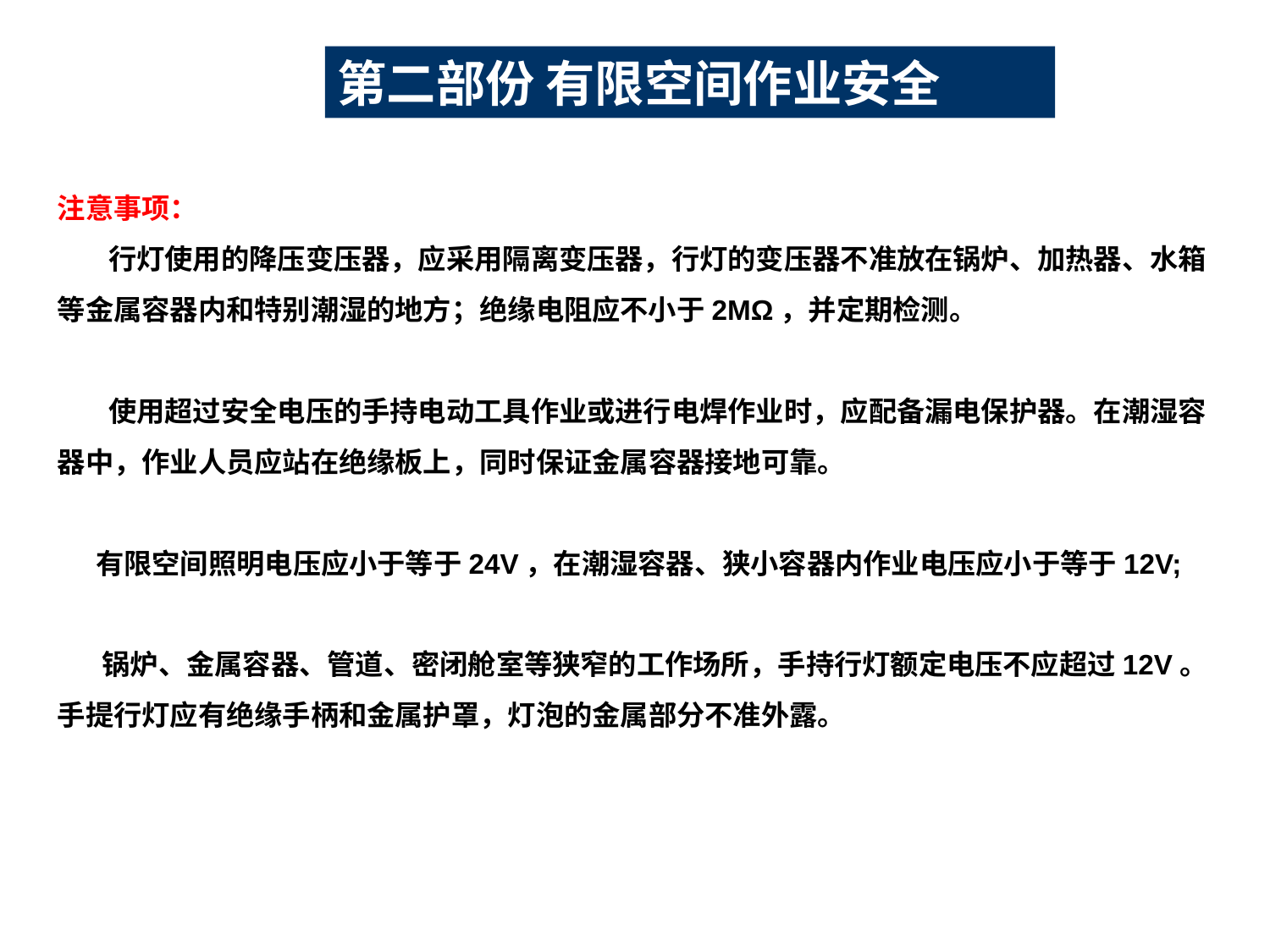

第二部份 有限空间作业安全
注意事项：
       行灯使用的降压变压器，应采用隔离变压器，行灯的变压器不准放在锅炉、加热器、水箱等金属容器内和特别潮湿的地方；绝缘电阻应不小于2MΩ，并定期检测。

       使用超过安全电压的手持电动工具作业或进行电焊作业时，应配备漏电保护器。在潮湿容器中，作业人员应站在绝缘板上，同时保证金属容器接地可靠。

     有限空间照明电压应小于等于24V，在潮湿容器、狭小容器内作业电压应小于等于12V;

      锅炉、金属容器、管道、密闭舱室等狭窄的工作场所，手持行灯额定电压不应超过12V。手提行灯应有绝缘手柄和金属护罩，灯泡的金属部分不准外露。